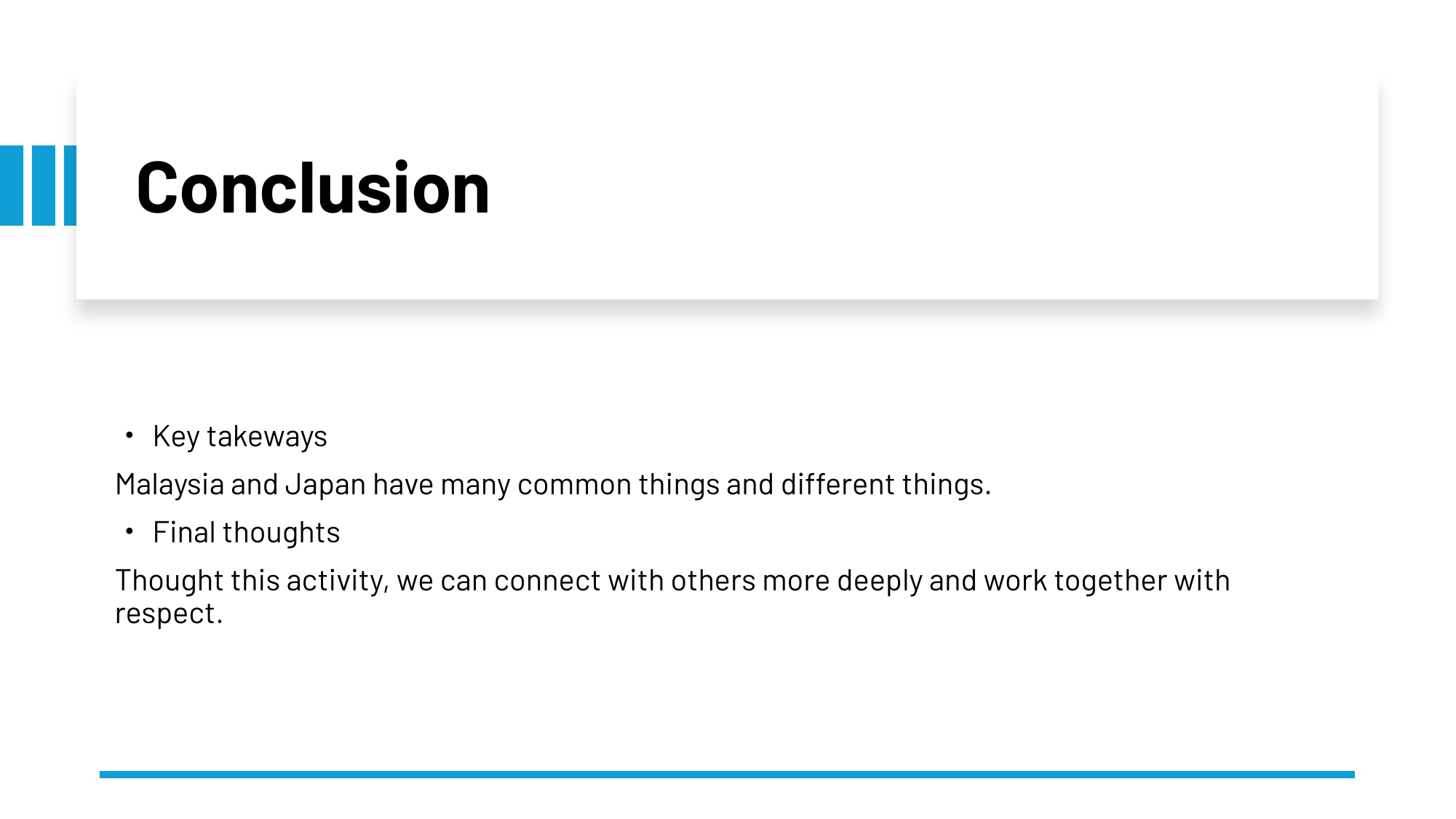

# Conclusion

・Key takeways
Malaysia and Japan have many common things and different things.
・Final thoughts
Thought this activity, we can connect with others more deeply and work together with respect.